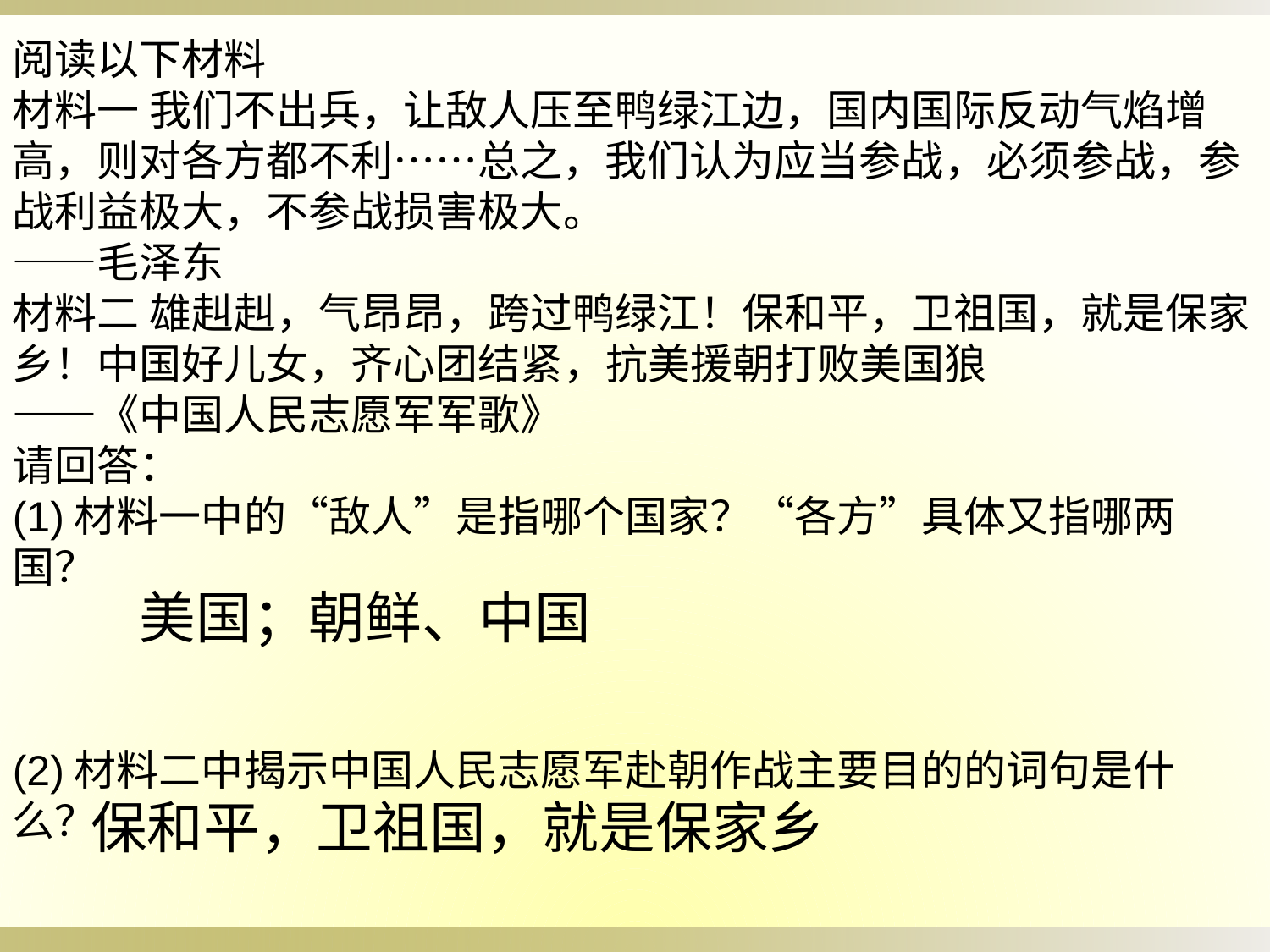

阅读以下材料
材料一 我们不出兵，让敌人压至鸭绿江边，国内国际反动气焰增高，则对各方都不利……总之，我们认为应当参战，必须参战，参战利益极大，不参战损害极大。
——毛泽东
材料二 雄赳赳，气昂昂，跨过鸭绿江！保和平，卫祖国，就是保家乡！中国好儿女，齐心团结紧，抗美援朝打败美国狼
——《中国人民志愿军军歌》
请回答：
(1)材料一中的“敌人”是指哪个国家？“各方”具体又指哪两国？

(2)材料二中揭示中国人民志愿军赴朝作战主要目的的词句是什么？
美国；朝鲜、中国
保和平，卫祖国，就是保家乡